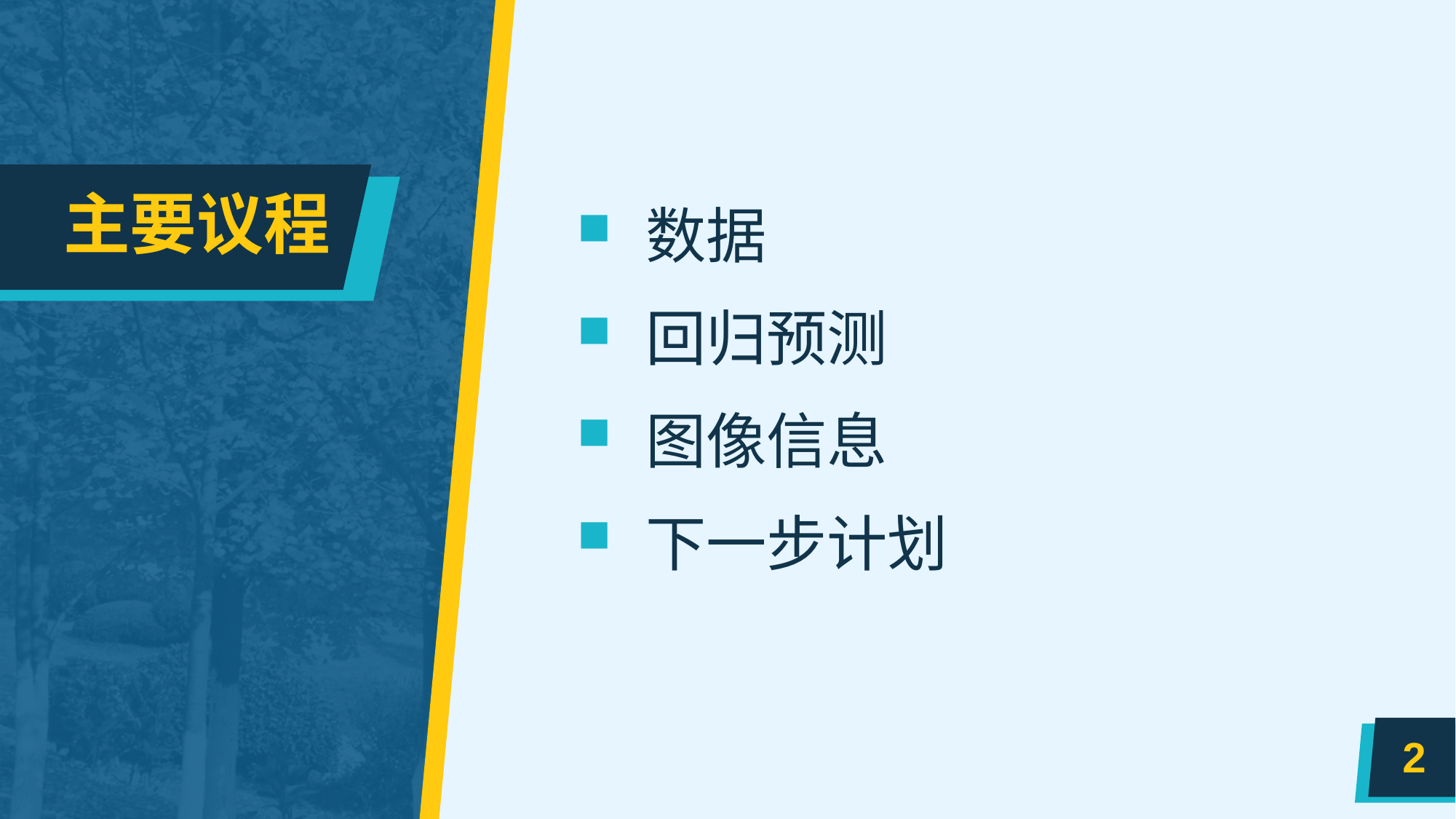

# 主要议程
数据
回归预测
图像信息
下一步计划
2